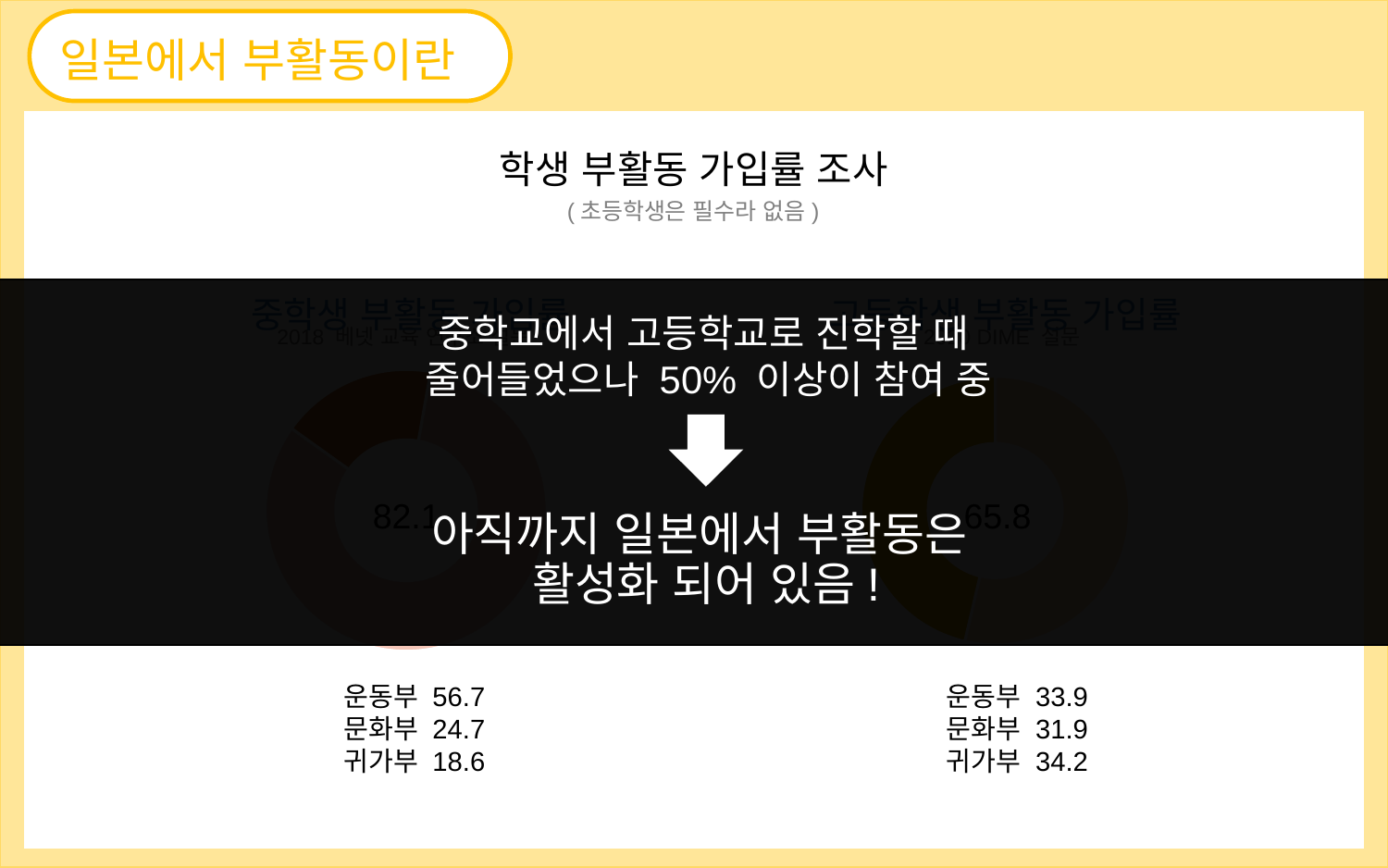

일본에서 부활동이란
학생 부활동 가입률 조사
(초등학생은 필수라 없음)

### Chart: 고등학생 부활동 가입률

| Category | 판매 |
|---|---|
| 가입함 | 39.0 |
|  | None |
|  | None |
| 가입하지 않음 | 33.7 |

### Chart: 중학생 부활동 가입률

| Category | 가입률 |
|---|---|
| 가입함 | 82.1 |
|  | None |
|  | None |
| 가입하지 않음 | 17.9 |
중학교에서 고등학교로 진학할 때
줄어들었으나 50% 이상이 참여 중
2018 베넷 교육 연구소 설문
2020 DIME 설문

82.1
65.8
아직까지 일본에서 부활동은
활성화 되어 있음!
운동부 56.7
문화부 24.7
귀가부 18.6
운동부 33.9
문화부 31.9
귀가부 34.2